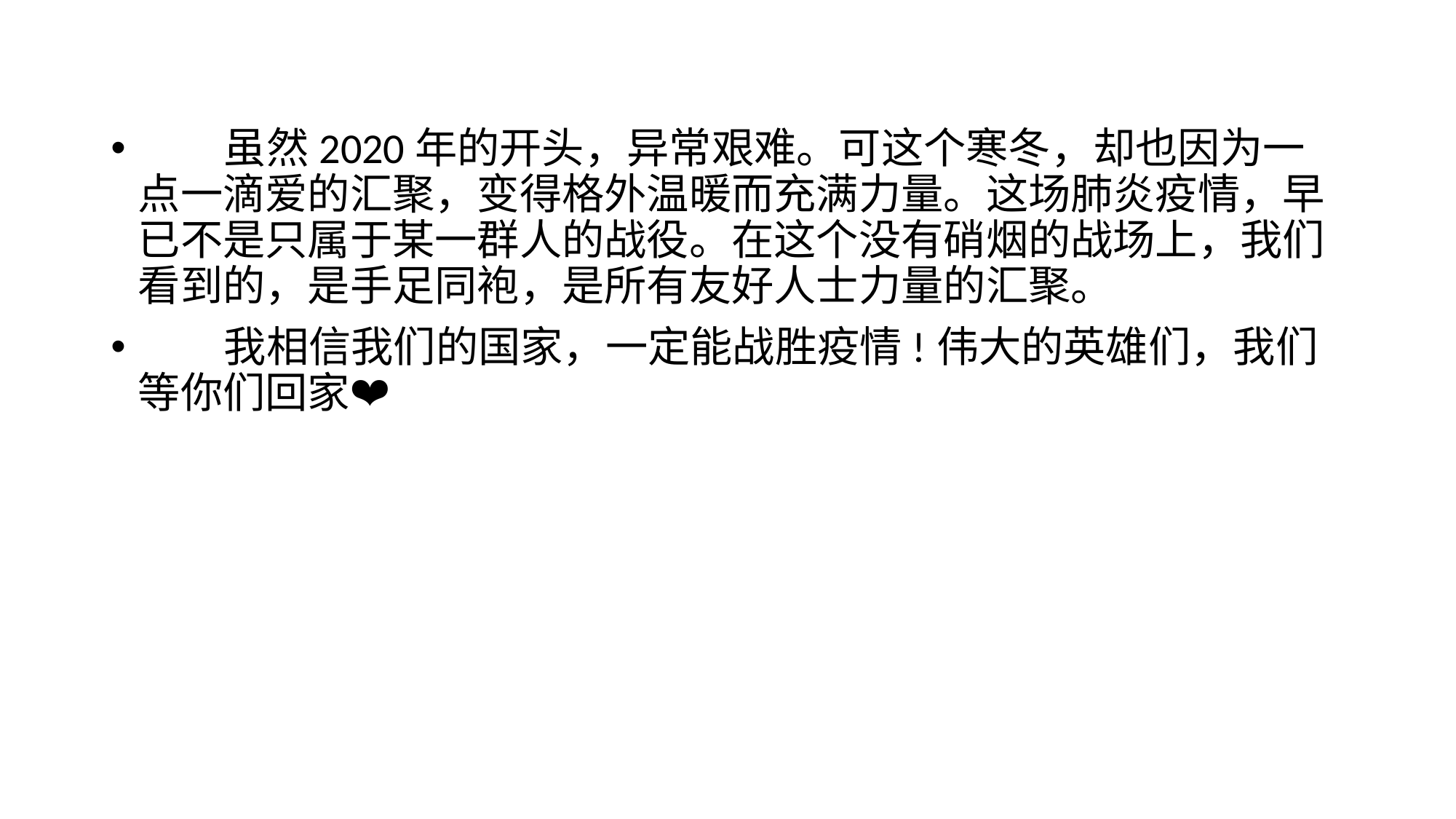

虽然2020年的开头，异常艰难。可这个寒冬，却也因为一点一滴爱的汇聚，变得格外温暖而充满力量。这场肺炎疫情，早已不是只属于某一群人的战役。在这个没有硝烟的战场上，我们看到的，是手足同袍，是所有友好人士力量的汇聚。
        我相信我们的国家，一定能战胜疫情!伟大的英雄们，我们等你们回家❤️